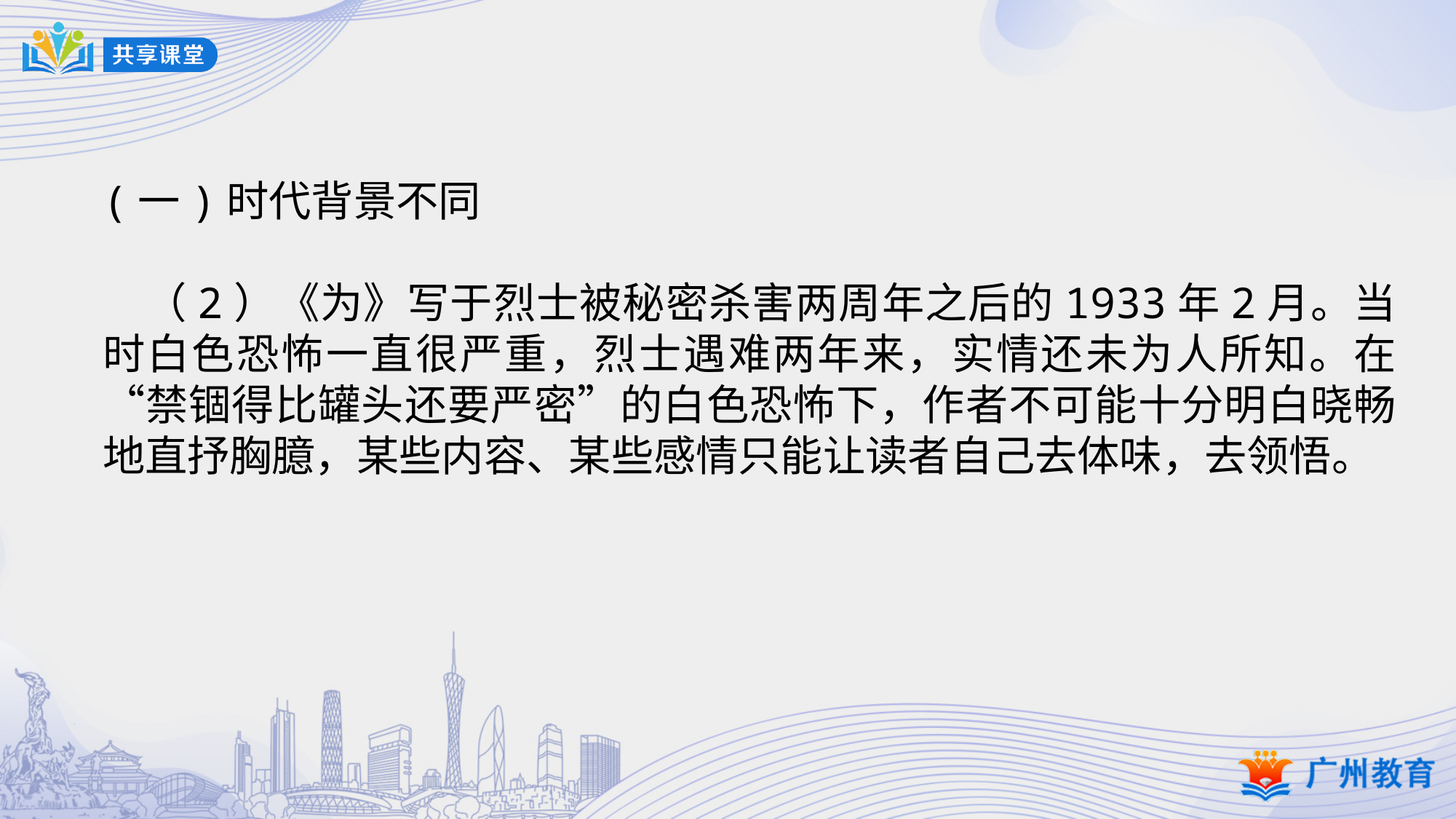

(一)时代背景不同

   （2）《为》写于烈士被秘密杀害两周年之后的1933年2月。当时白色恐怖一直很严重，烈士遇难两年来，实情还未为人所知。在“禁锢得比罐头还要严密”的白色恐怖下，作者不可能十分明白晓畅地直抒胸臆，某些内容、某些感情只能让读者自己去体味，去领悟。